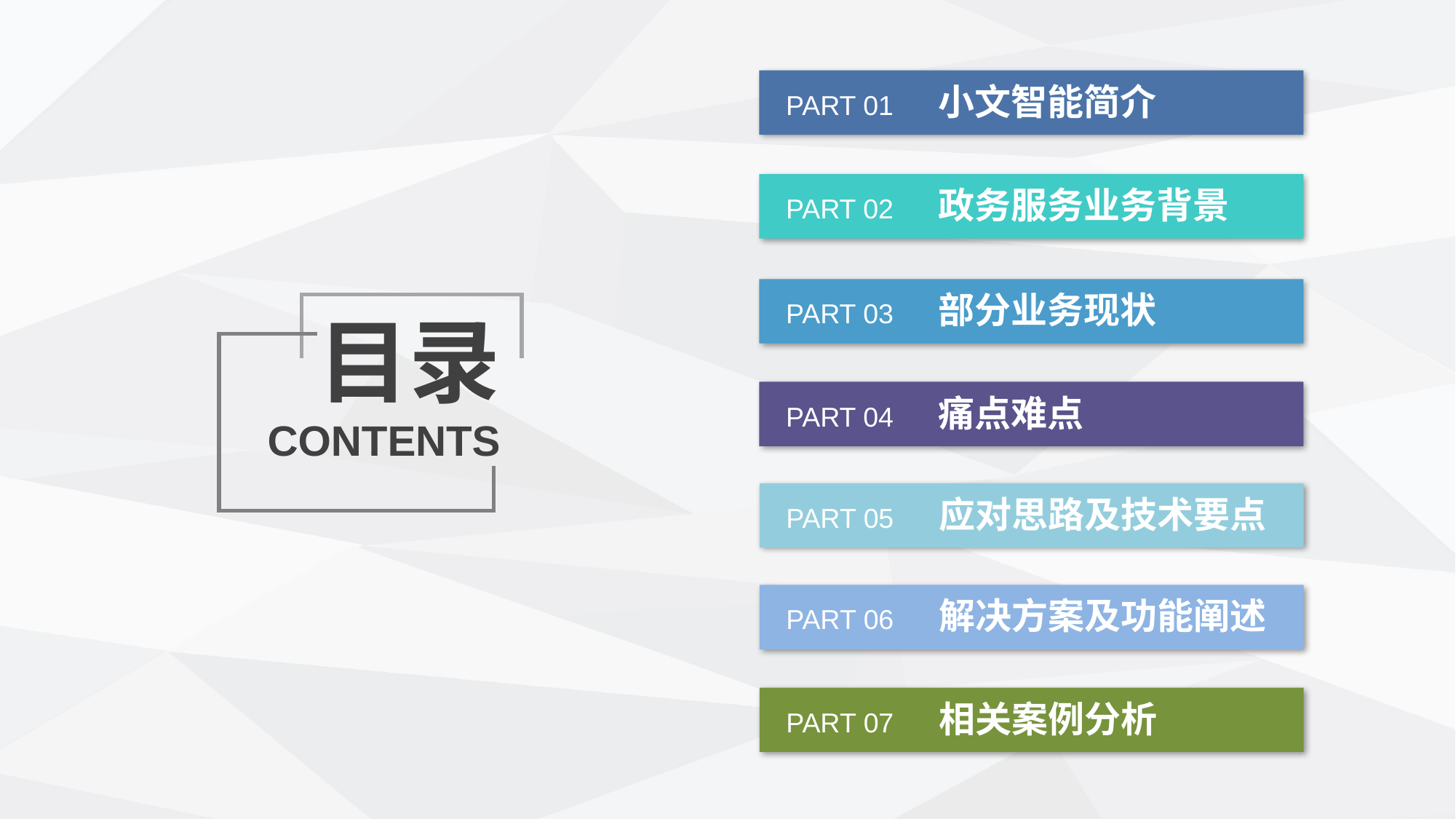

PART 01     小文智能简介

PART 02     政务服务业务背景

PART 03     部分业务现状

目录
CONTENTS

PART 04     痛点难点

PART 05     应对思路及技术要点

PART 06     解决方案及功能阐述

PART 07     相关案例分析